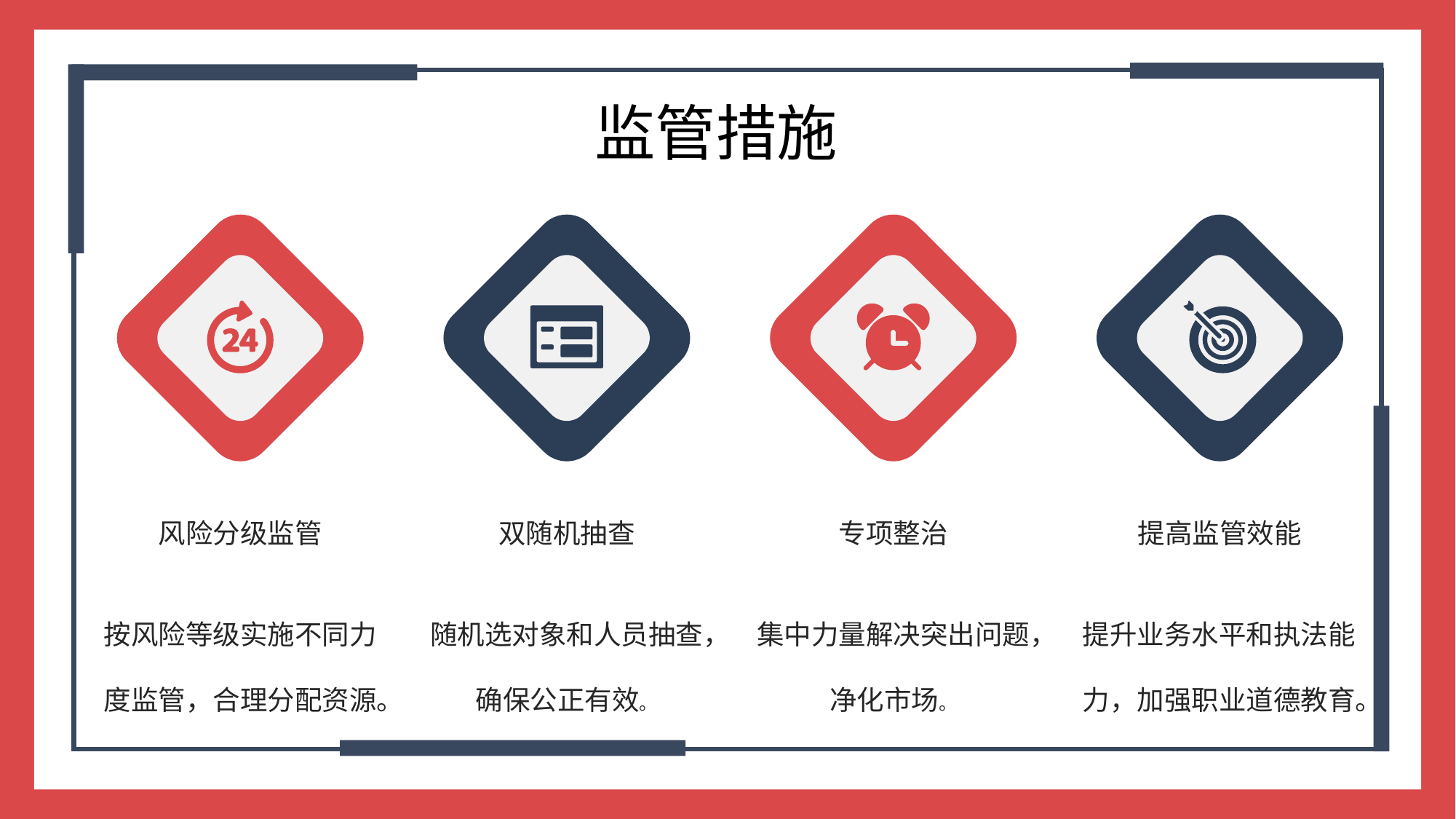

监管措施

风险分级监管
按风险等级实施不同力度监管，合理分配资源。

双随机抽查
随机选对象和人员抽查，确保公正有效。

专项整治

集中力量解决突出问题，净化市场。

提高监管效能
提升业务水平和执法能力，加强职业道德教育。